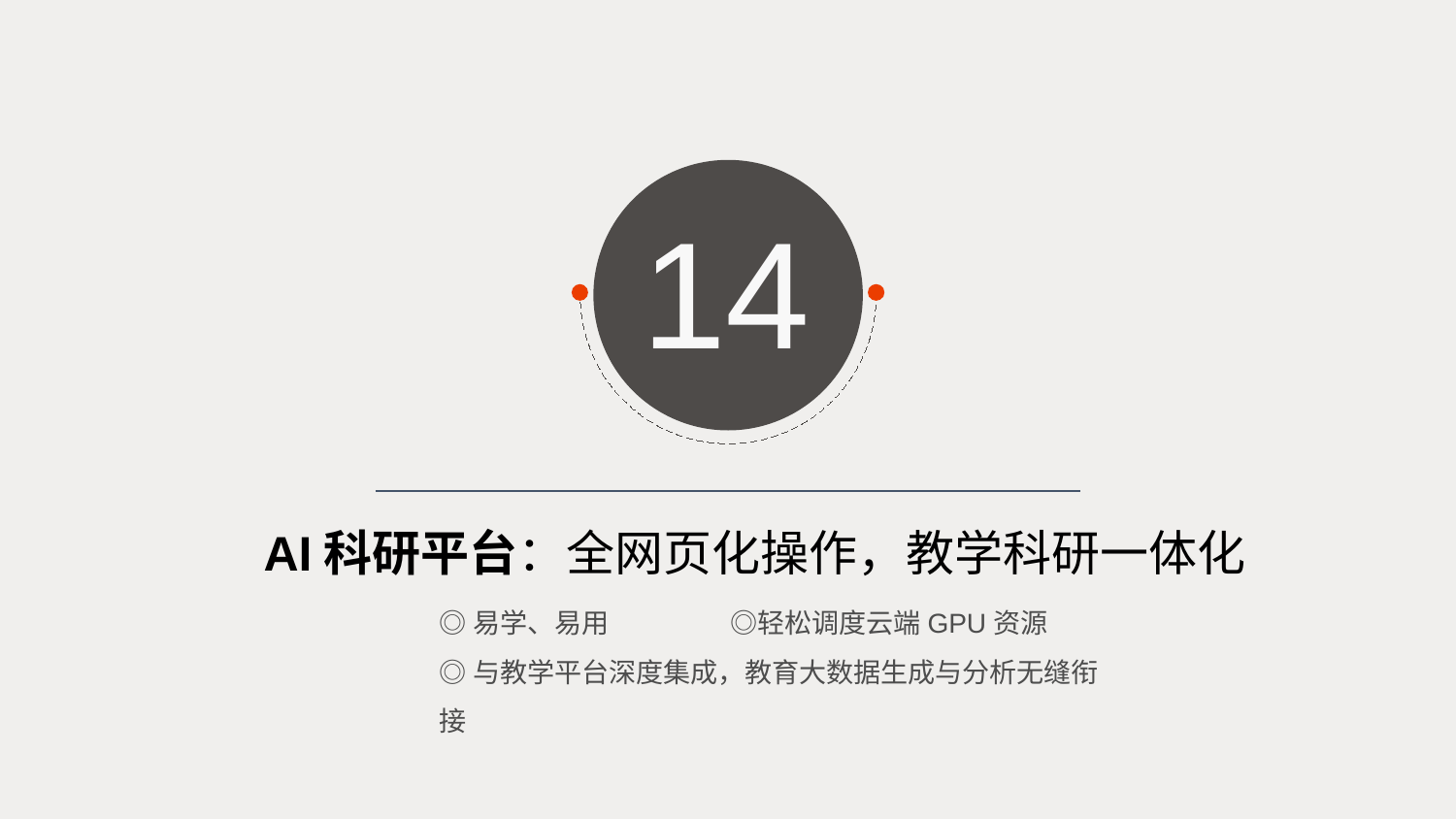

14

AI科研平台：全网页化操作，教学科研一体化
◎易学、易用	◎轻松调度云端GPU资源
◎与教学平台深度集成，教育大数据生成与分析无缝衔接